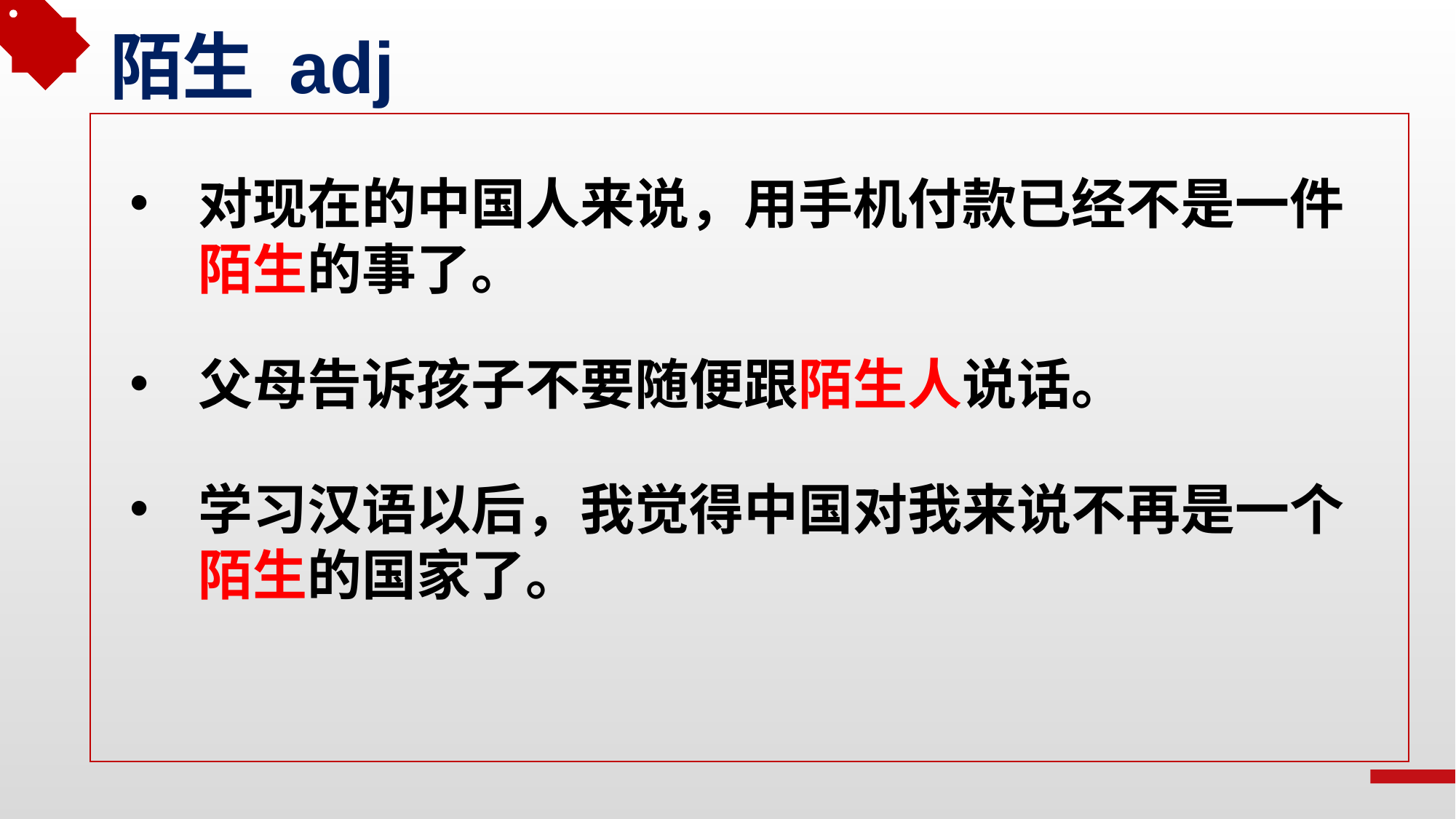

陌生 adj

对现在的中国人来说，用手机付款已经不是一件陌生的事了。
父母告诉孩子不要随便跟陌生人说话。
学习汉语以后，我觉得中国对我来说不再是一个陌生的国家了。